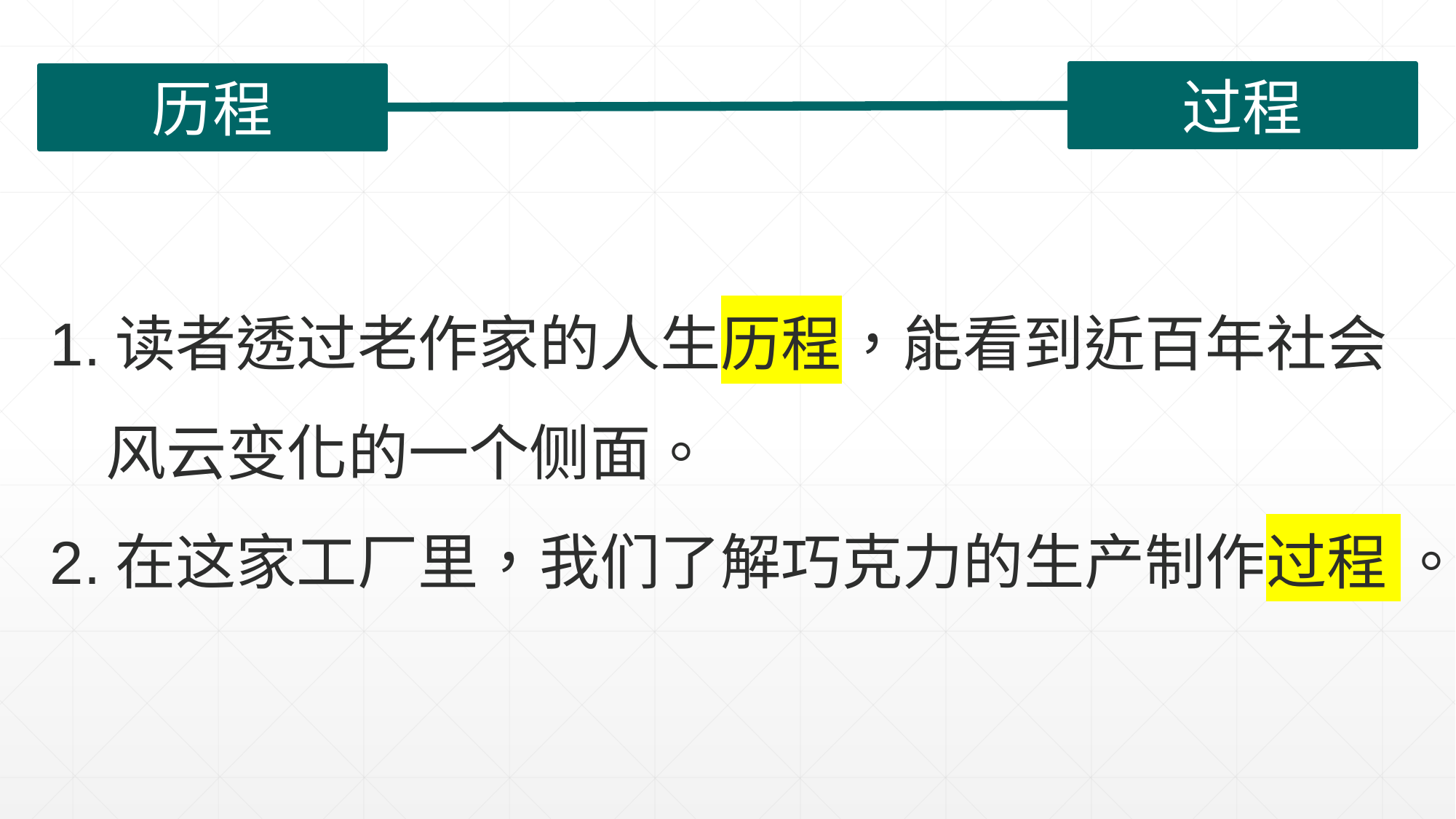

过程
历程
|  |
| --- |
1.读者透过老作家的人生历程，能看到近百年社会
   风云变化的一个侧面。
2.在这家工厂里，我们了解巧克力的生产制作过程 。